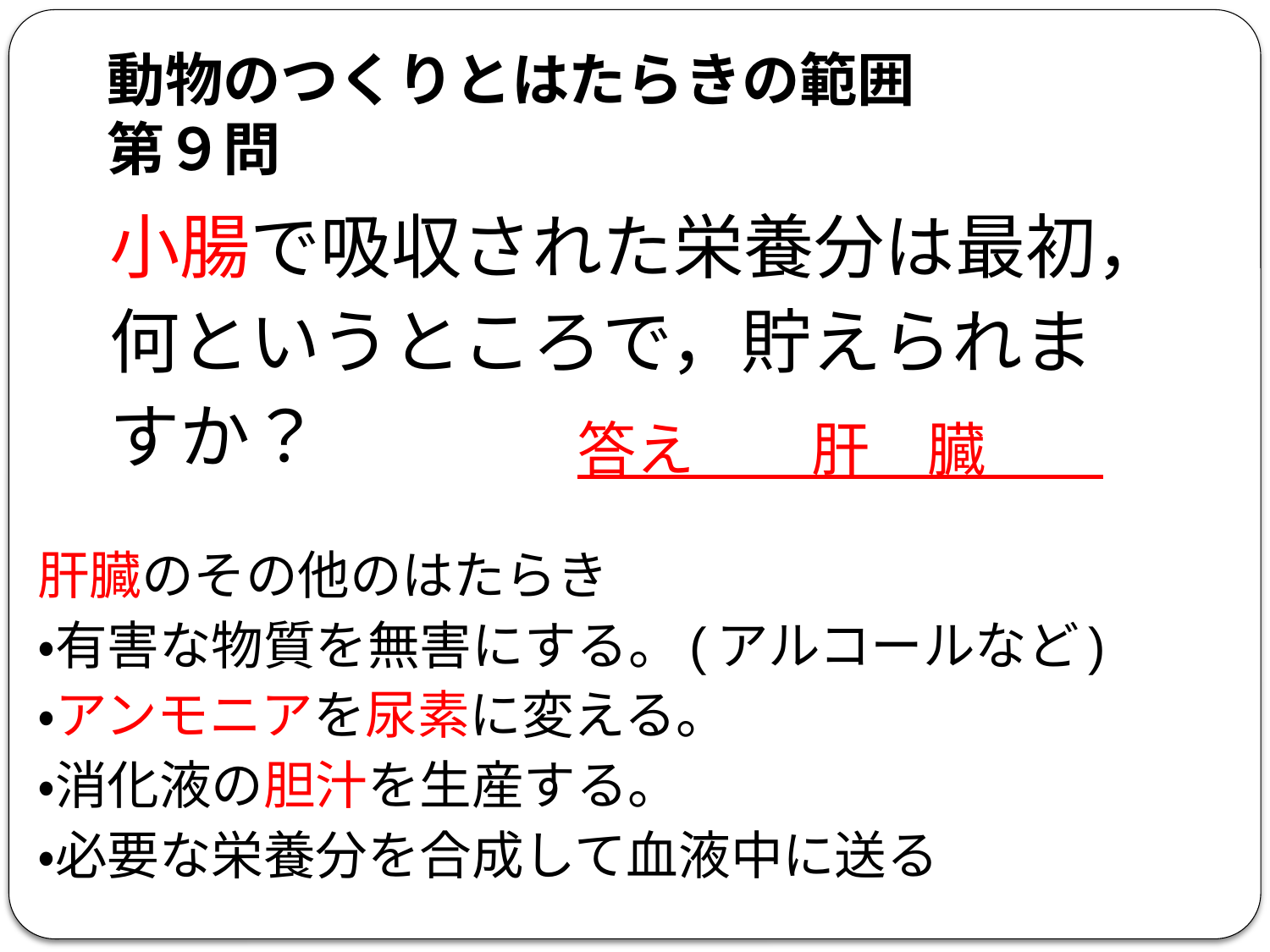

# 動物のつくりとはたらきの範囲 第９問
小腸で吸収された栄養分は最初，
何というところで，貯えられま
すか？
答え　　肝　臓
肝臓のその他のはたらき
・有害な物質を無害にする。(アルコールなど)
・アンモニアを尿素に変える。
・消化液の胆汁を生産する。
・必要な栄養分を合成して血液中に送る